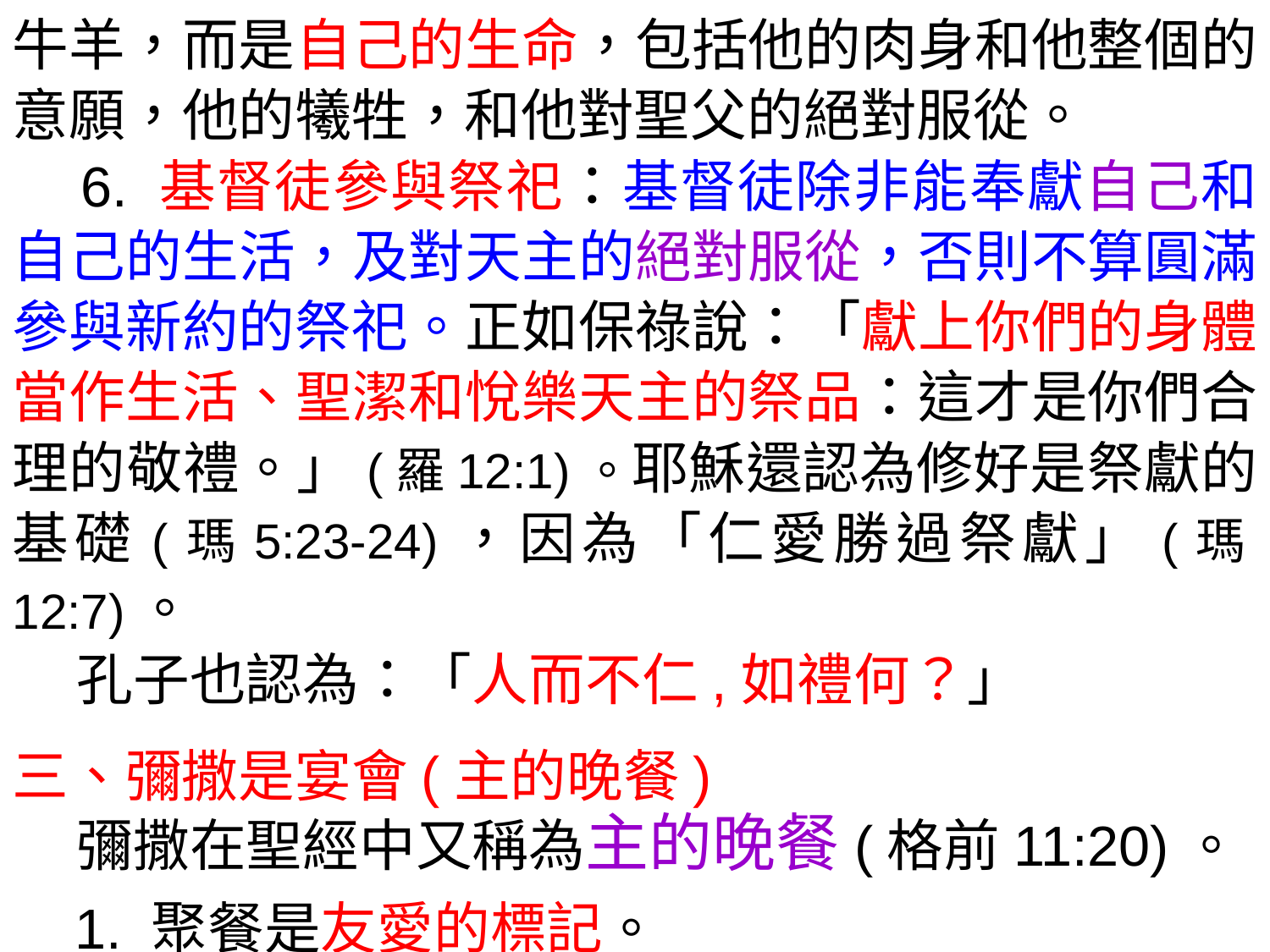

牛羊，而是自己的生命，包括他的肉身和他整個的意願，他的犧牲，和他對聖父的絕對服從。
    6. 基督徒參與祭祀：基督徒除非能奉獻自己和自己的生活，及對天主的絕對服從，否則不算圓滿參與新約的祭祀。正如保祿說：「獻上你們的身體當作生活、聖潔和悅樂天主的祭品：這才是你們合理的敬禮。」(羅12:1)。耶穌還認為修好是祭獻的基礎(瑪5:23-24)，因為「仁愛勝過祭獻」(瑪12:7)。
    孔子也認為：「人而不仁,如禮何？」
三、彌撒是宴會(主的晚餐)
    彌撒在聖經中又稱為主的晚餐(格前11:20)。
    1. 聚餐是友愛的標記。